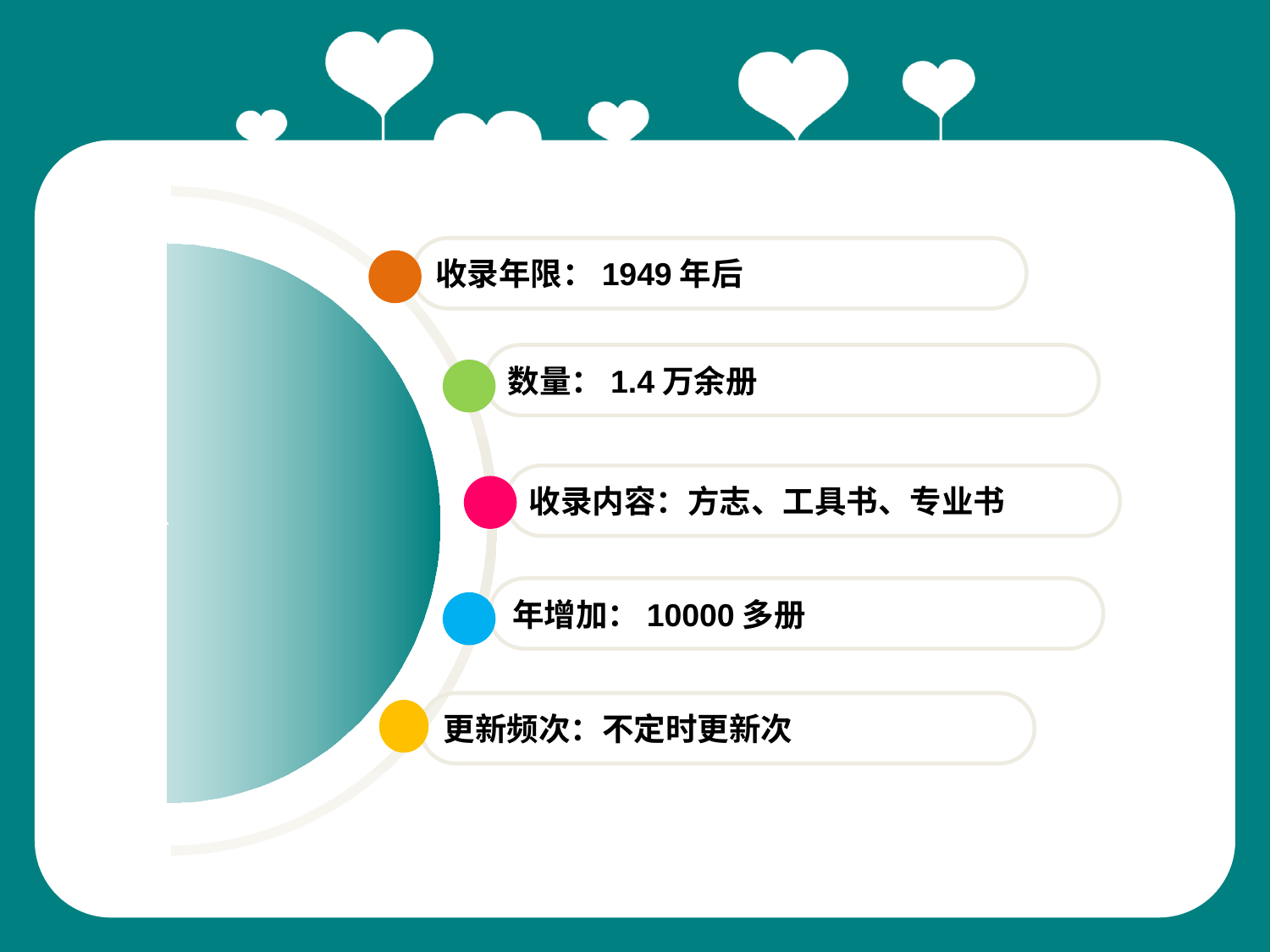

收录年限：1949年后

数量：1.4万余册

收录内容：方志、工具书、专业书

年增加：10000多册

更新频次：不定时更新次